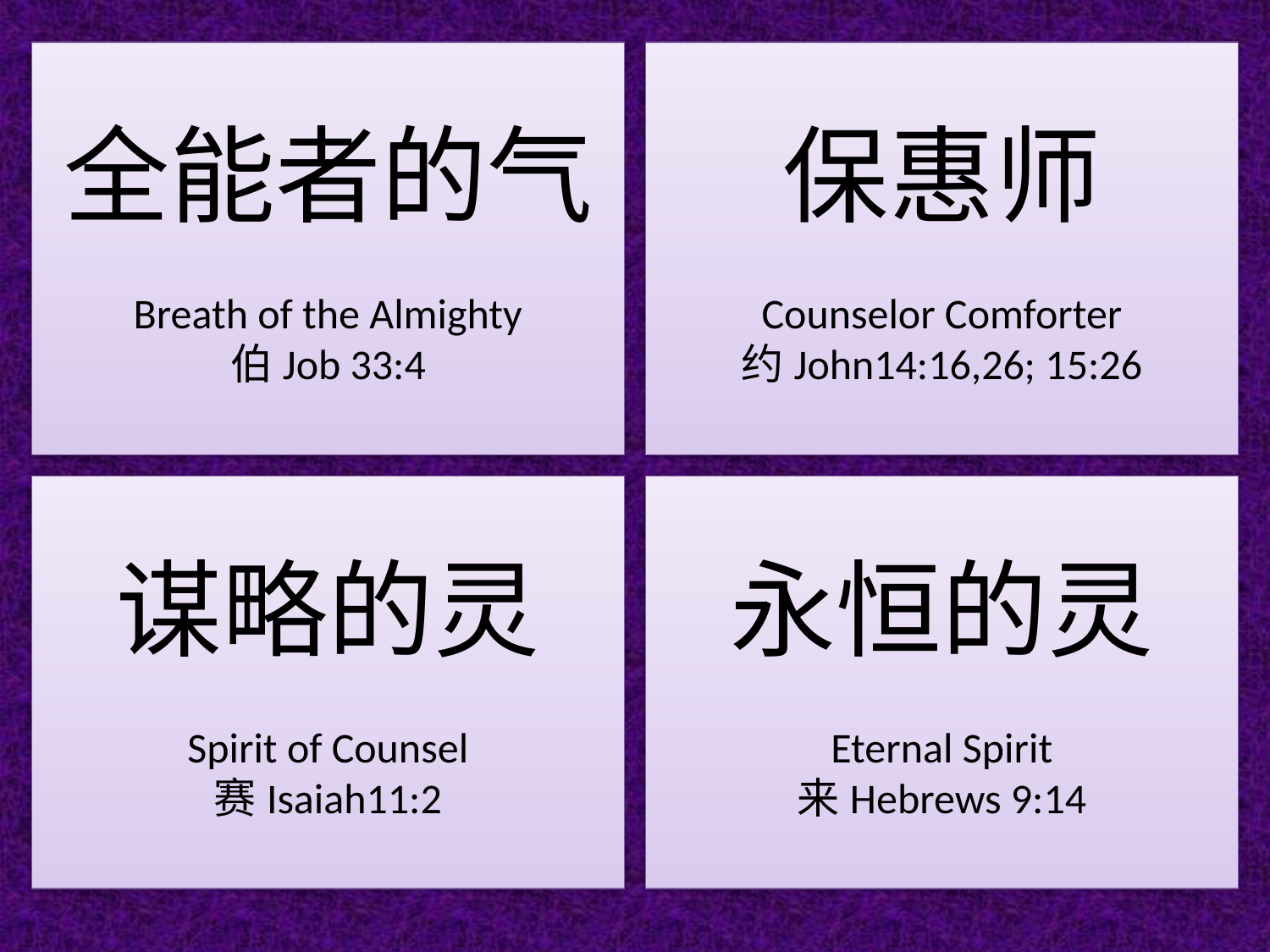

全能者的气

Breath of the Almighty
伯Job 33:4
保惠师

Counselor Comforter
约John14:16,26; 15:26
谋略的灵

Spirit of Counsel
赛Isaiah11:2
永恒的灵

Eternal Spirit
来Hebrews 9:14